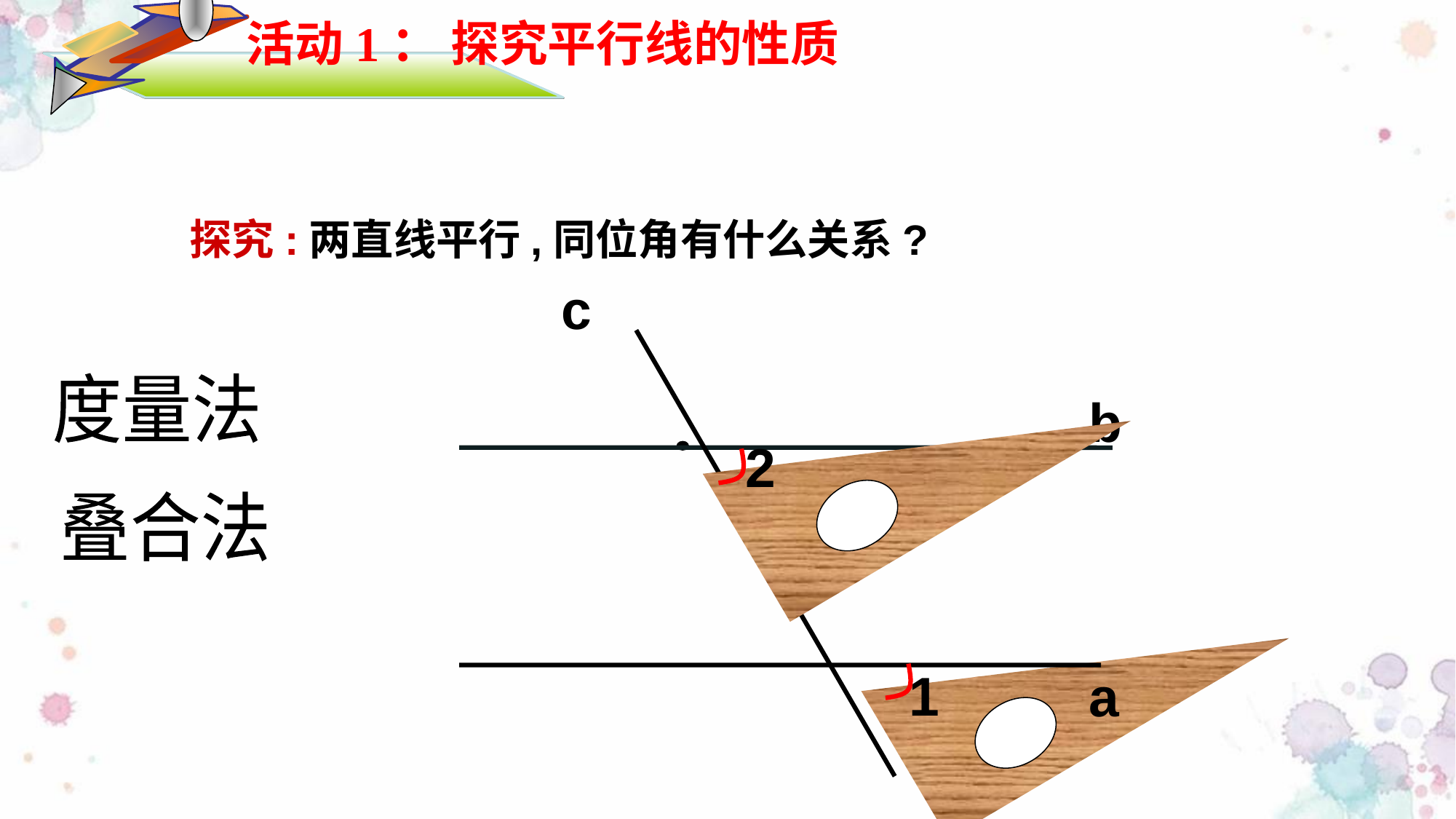

活动1： 探究平行线的性质

探究:两直线平行,同位角有什么关系?

c

a

b

度量法
2

1

叠合法